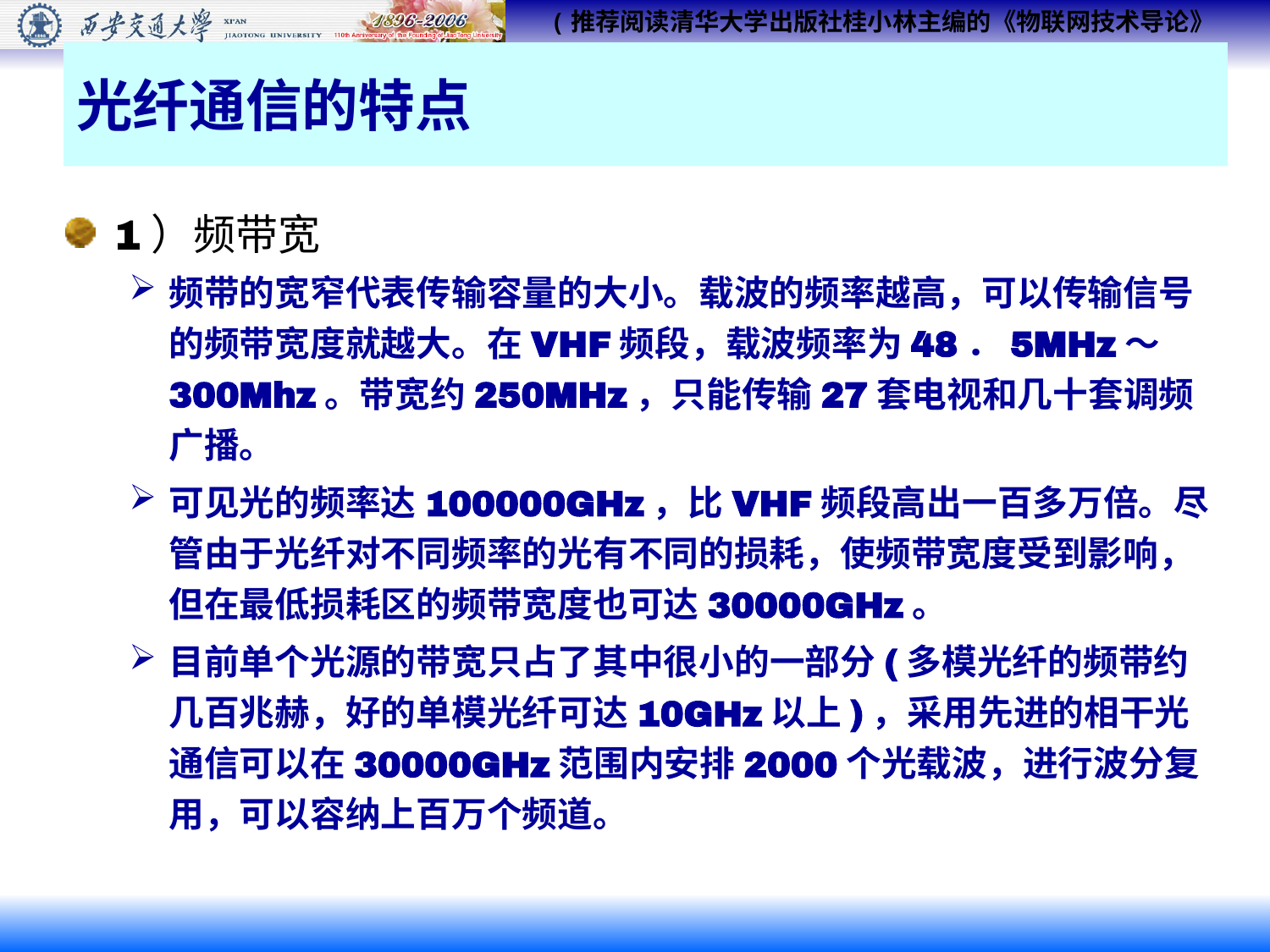

# 光纤通信的特点
1）频带宽
频带的宽窄代表传输容量的大小。载波的频率越高，可以传输信号的频带宽度就越大。在VHF频段，载波频率为48．5MHz～300Mhz。带宽约250MHz，只能传输27套电视和几十套调频广播。
可见光的频率达100000GHz，比VHF频段高出一百多万倍。尽管由于光纤对不同频率的光有不同的损耗，使频带宽度受到影响，但在最低损耗区的频带宽度也可达30000GHz。
目前单个光源的带宽只占了其中很小的一部分(多模光纤的频带约几百兆赫，好的单模光纤可达10GHz以上)，采用先进的相干光通信可以在30000GHz范围内安排2000个光载波，进行波分复用，可以容纳上百万个频道。